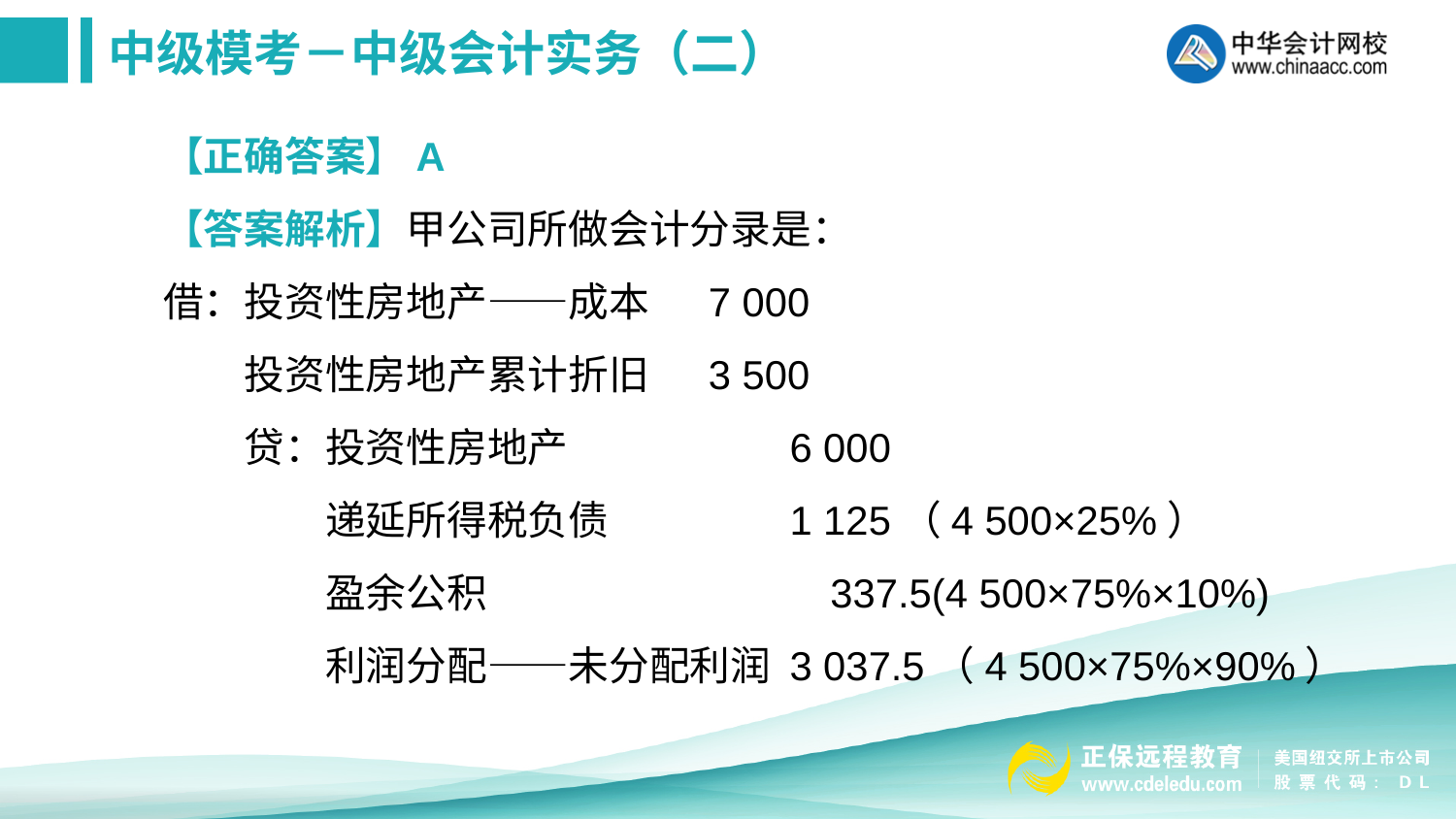

【正确答案】A
【答案解析】甲公司所做会计分录是：
借：投资性房地产——成本　 7 000
　　投资性房地产累计折旧　 3 500
　　贷：投资性房地产　　　　 　6 000
　　　　递延所得税负债　　　　 1 125（4 500×25%）
　　　　盈余公积　　　　　　　 　337.5(4 500×75%×10%)
　　　　利润分配——未分配利润 3 037.5（4 500×75%×90%）